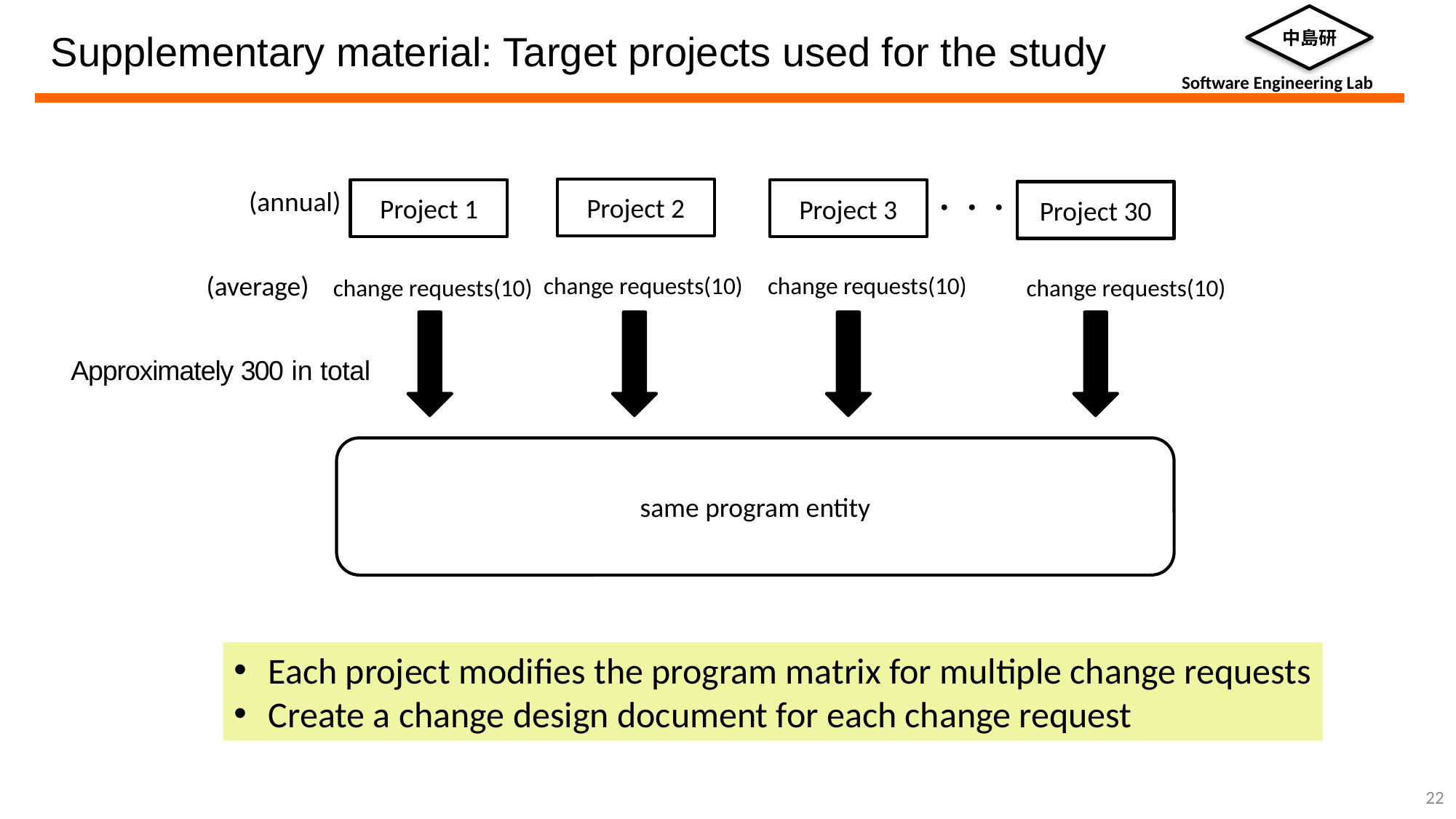

# Supplementary material: Target projects used for the study
(annual)
Project 2
Project 1
Project 3
Project 30
・・・
(average)
change requests(10)
change requests(10)
change requests(10)
change requests(10)

Approximately 300 in total
same program entity
Each project modifies the program matrix for multiple change requests
Create a change design document for each change request
22